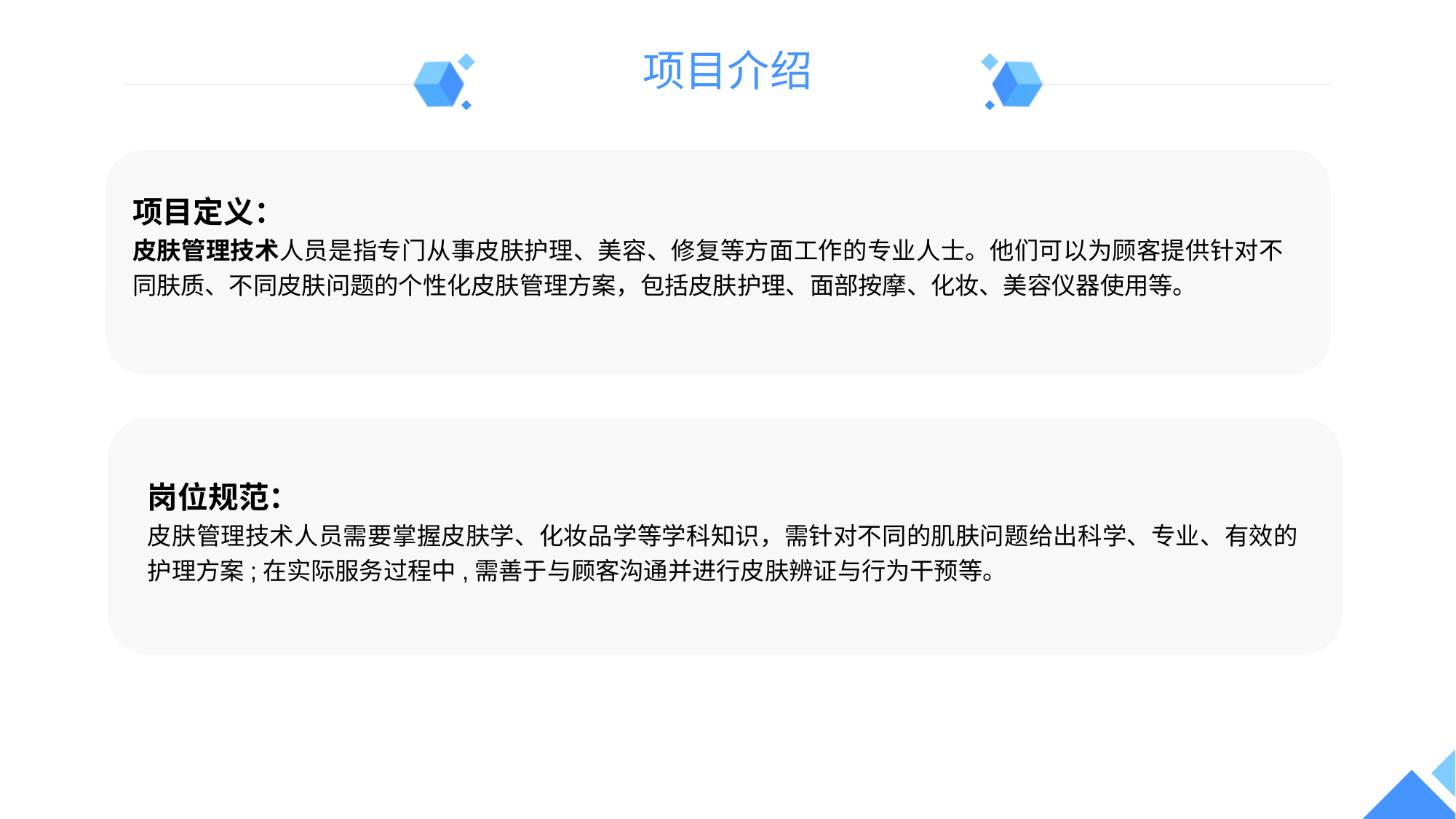

项目介绍

项目定义：
皮肤管理技术人员是指专门从事皮肤护理、美容、修复等方面工作的专业人士。他们可以为顾客提供针对不同肤质、不同皮肤问题的个性化皮肤管理方案，包括皮肤护理、面部按摩、化妆、美容仪器使用等。

岗位规范：
皮肤管理技术人员需要掌握皮肤学、化妆品学等学科知识，需针对不同的肌肤问题给出科学、专业、有效的护理方案;在实际服务过程中,需善于与顾客沟通并进行皮肤辨证与行为干预等。